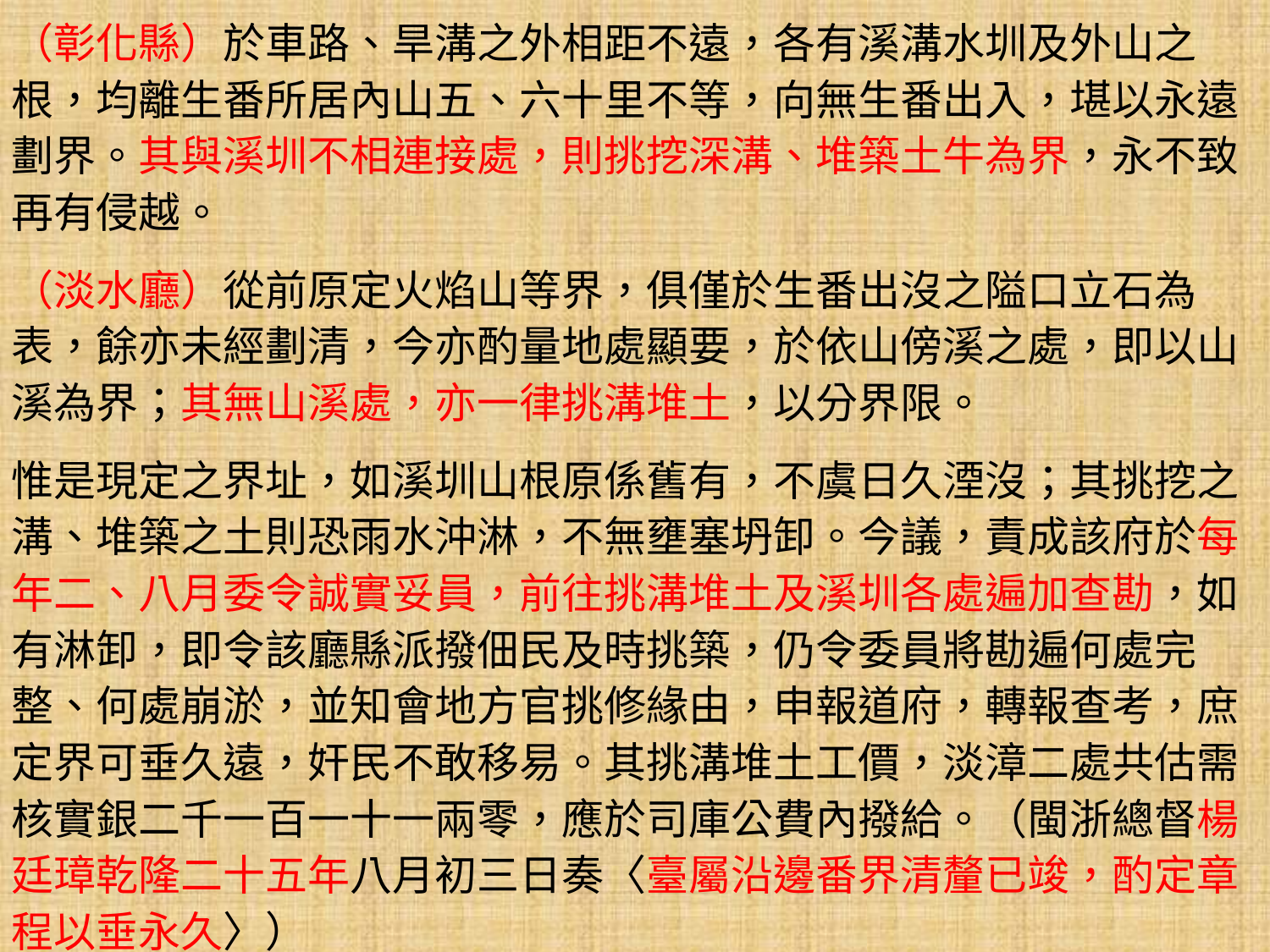

（彰化縣）於車路、旱溝之外相距不遠，各有溪溝水圳及外山之根，均離生番所居內山五、六十里不等，向無生番出入，堪以永遠劃界。其與溪圳不相連接處，則挑挖深溝、堆築土牛為界，永不致再有侵越。
（淡水廳）從前原定火焰山等界，俱僅於生番出沒之隘口立石為表，餘亦未經劃清，今亦酌量地處顯要，於依山傍溪之處，即以山溪為界；其無山溪處，亦一律挑溝堆土，以分界限。
惟是現定之界址，如溪圳山根原係舊有，不虞日久湮沒；其挑挖之溝、堆築之土則恐雨水沖淋，不無壅塞坍卸。今議，責成該府於每年二、八月委令誠實妥員，前往挑溝堆土及溪圳各處遍加查勘，如有淋卸，即令該廳縣派撥佃民及時挑築，仍令委員將勘遍何處完整、何處崩淤，並知會地方官挑修緣由，申報道府，轉報查考，庶定界可垂久遠，奸民不敢移易。其挑溝堆土工價，淡漳二處共估需核實銀二千一百一十一兩零，應於司庫公費內撥給。（閩浙總督楊廷璋乾隆二十五年八月初三日奏〈臺屬沿邊番界清釐已竣，酌定章程以垂永久〉）
繪製紅藍線圖